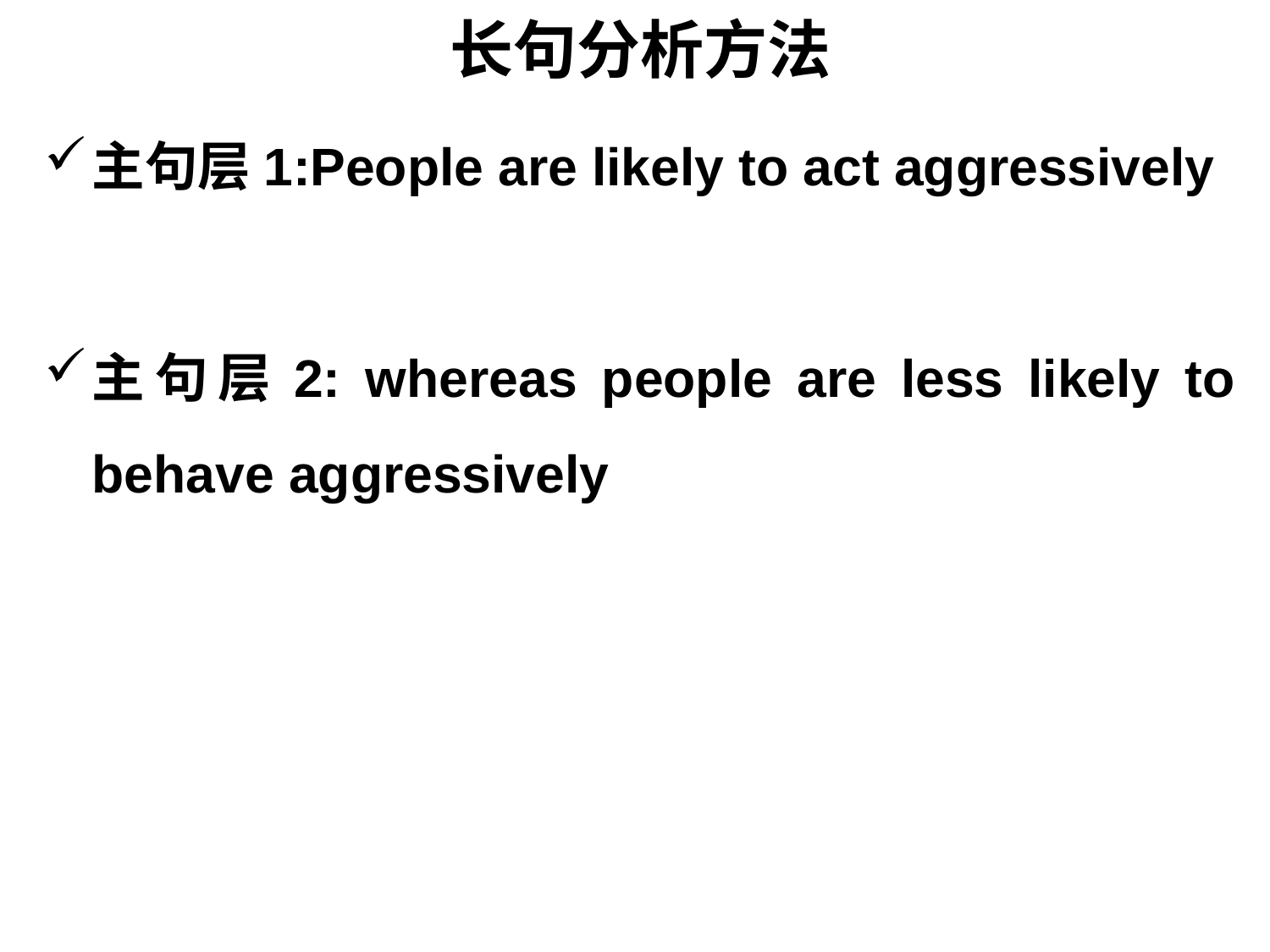

长句分析方法
主句层1:People are likely to act aggressively

主句层2: whereas people are less likely to behave aggressively